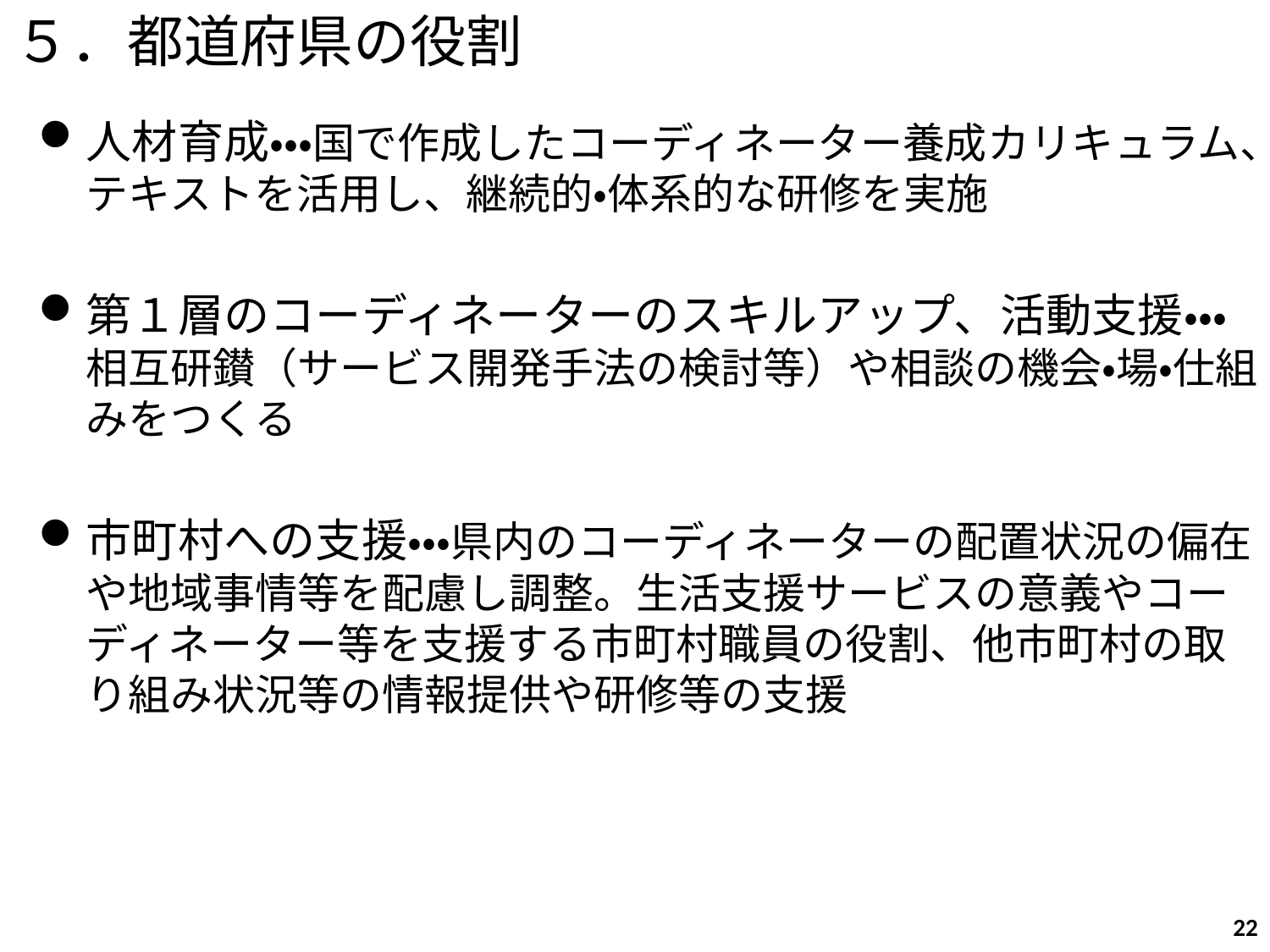

５．都道府県の役割
人材育成・・・国で作成したコーディネーター養成カリキュラム、テキストを活用し、継続的・体系的な研修を実施

第１層のコーディネーターのスキルアップ、活動支援・・・相互研鑚（サービス開発手法の検討等）や相談の機会・場・仕組みをつくる

市町村への支援・・・県内のコーディネーターの配置状況の偏在や地域事情等を配慮し調整。生活支援サービスの意義やコーディネーター等を支援する市町村職員の役割、他市町村の取り組み状況等の情報提供や研修等の支援
22